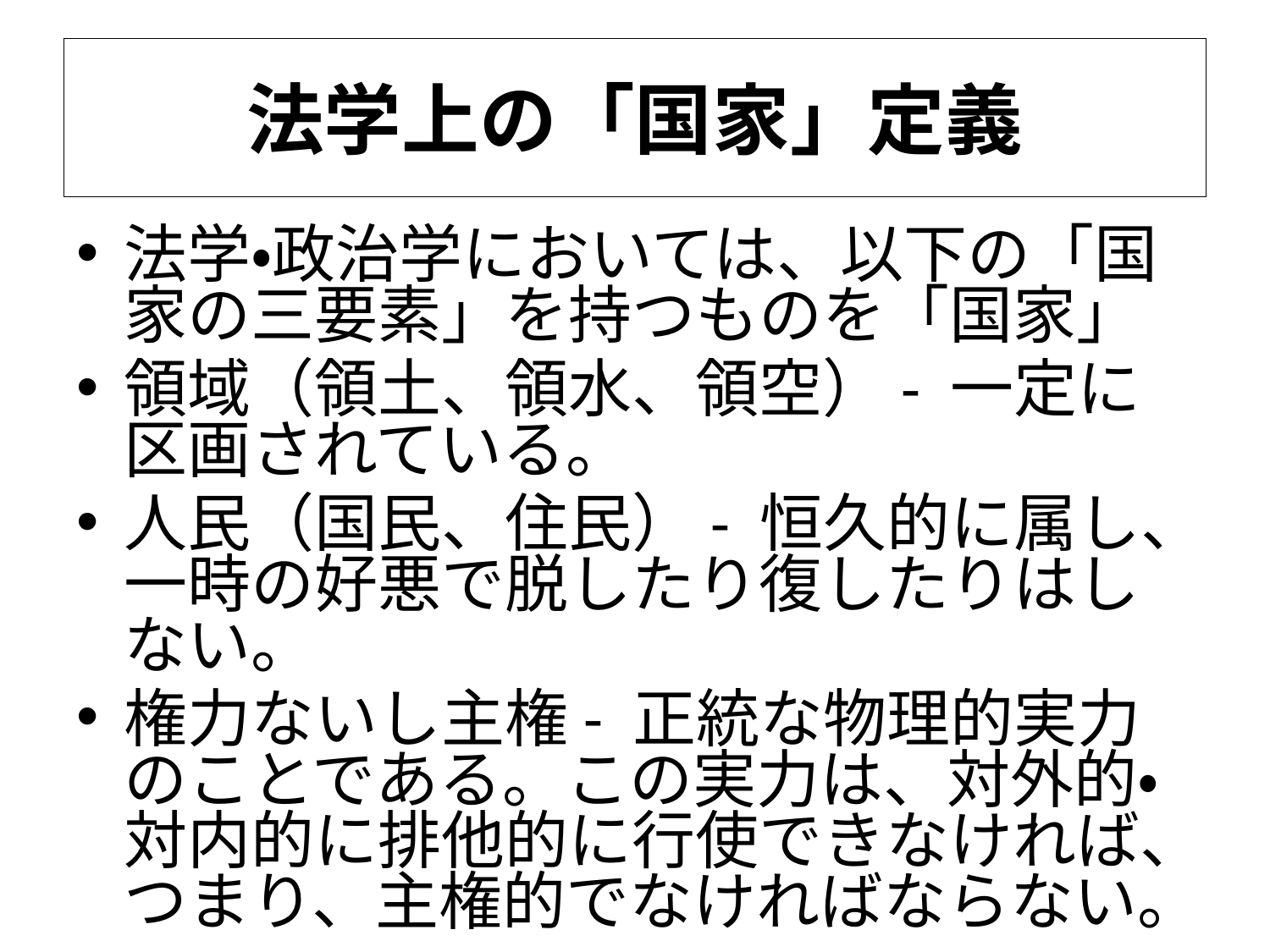

# 法学上の「国家」定義
法学・政治学においては、以下の「国家の三要素」を持つものを「国家」
領域（領土、領水、領空）- 一定に区画されている。
人民（国民、住民）- 恒久的に属し、一時の好悪で脱したり復したりはしない。
権力ないし主権- 正統な物理的実力のことである。この実力は、対外的・対内的に排他的に行使できなければ、つまり、主権的でなければならない。